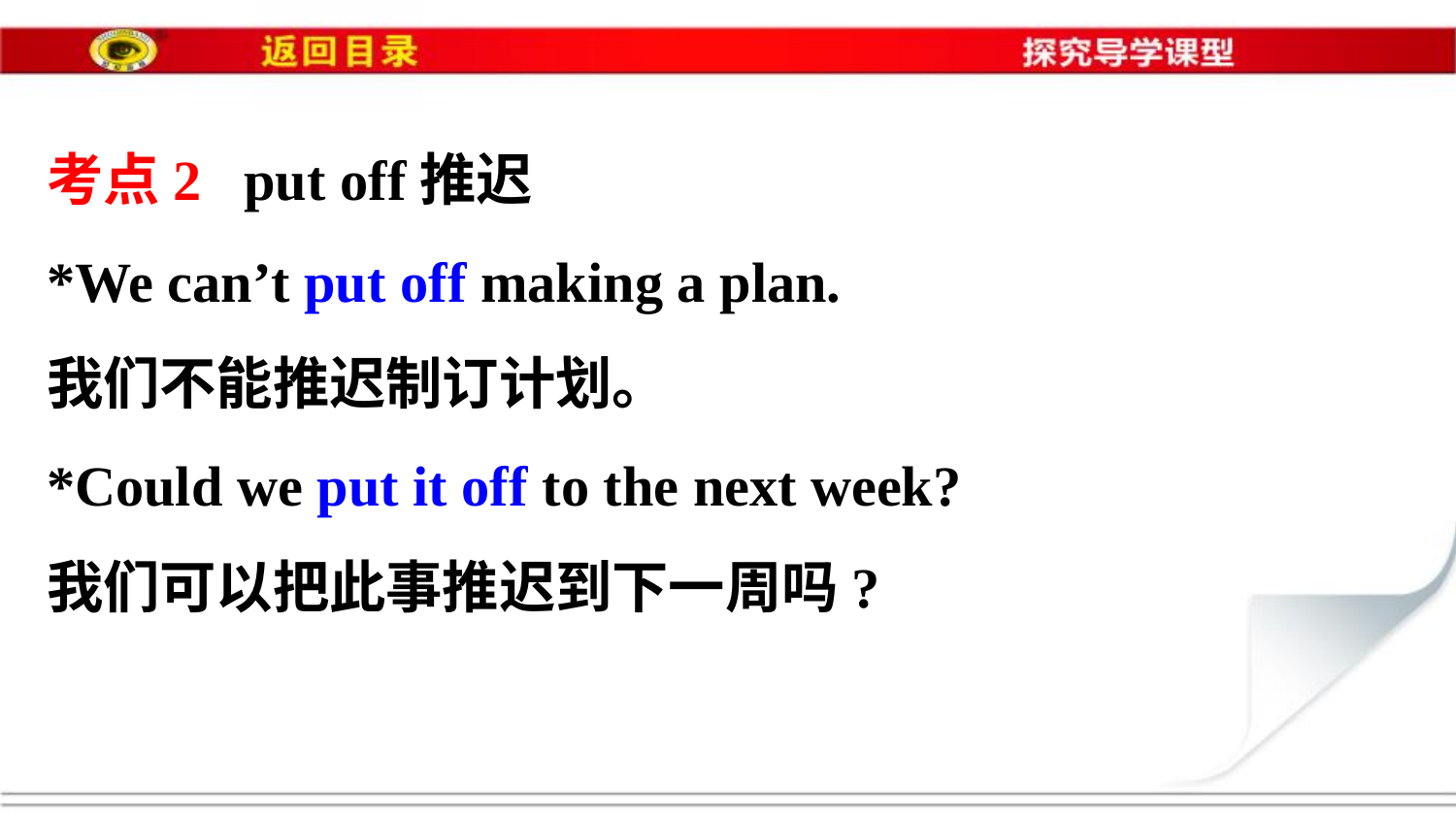

考点2   put off推迟
*We can’t put off making a plan.
我们不能推迟制订计划。
*Could we put it off to the next week?
我们可以把此事推迟到下一周吗?